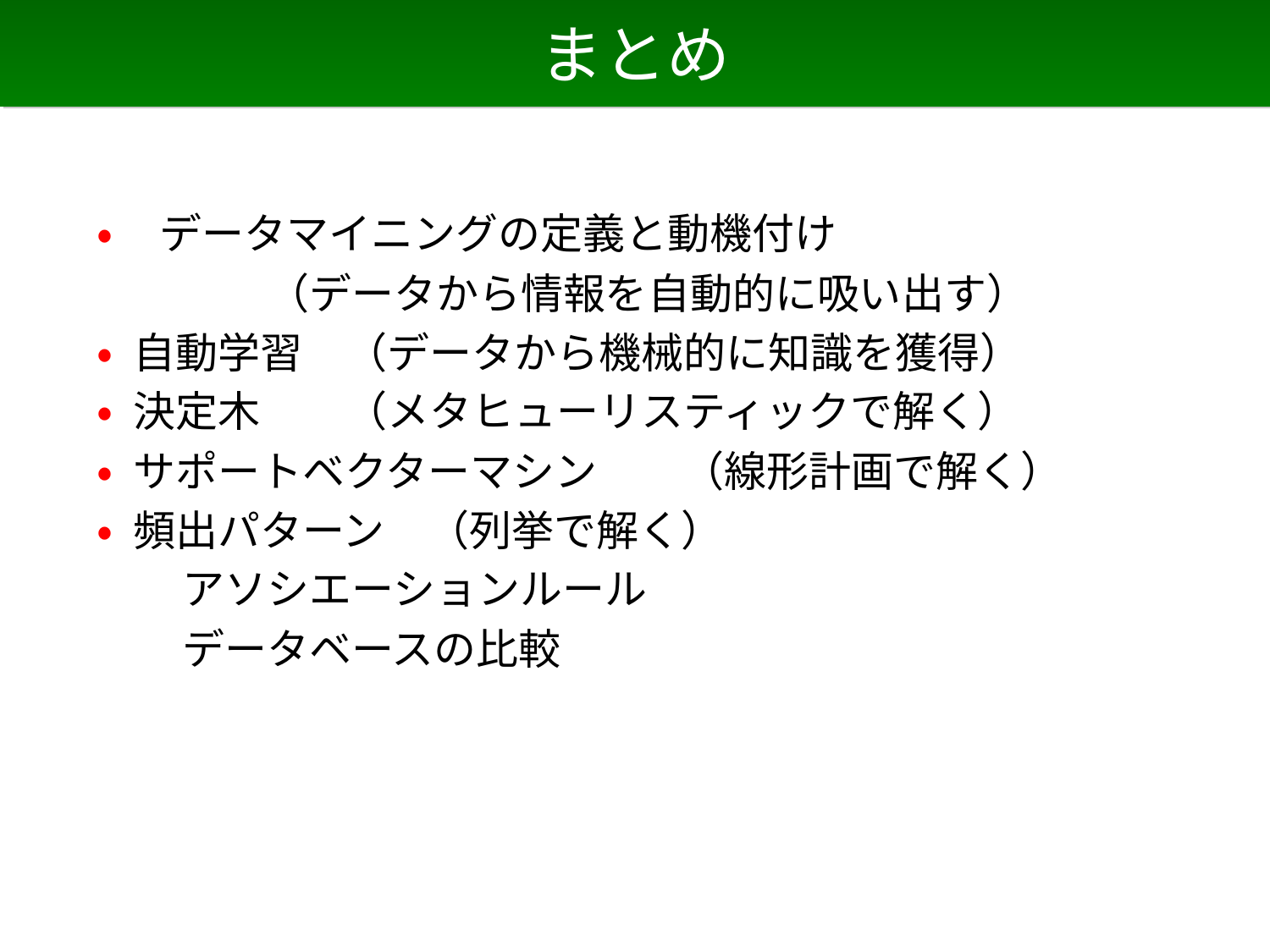

# まとめ
• データマイニングの定義と動機付け
　　　　（データから情報を自動的に吸い出す）
• 自動学習　（データから機械的に知識を獲得）
• 決定木　　（メタヒューリスティックで解く）
• サポートベクターマシン　　（線形計画で解く）
• 頻出パターン　（列挙で解く）
　　アソシエーションルール
　　データベースの比較